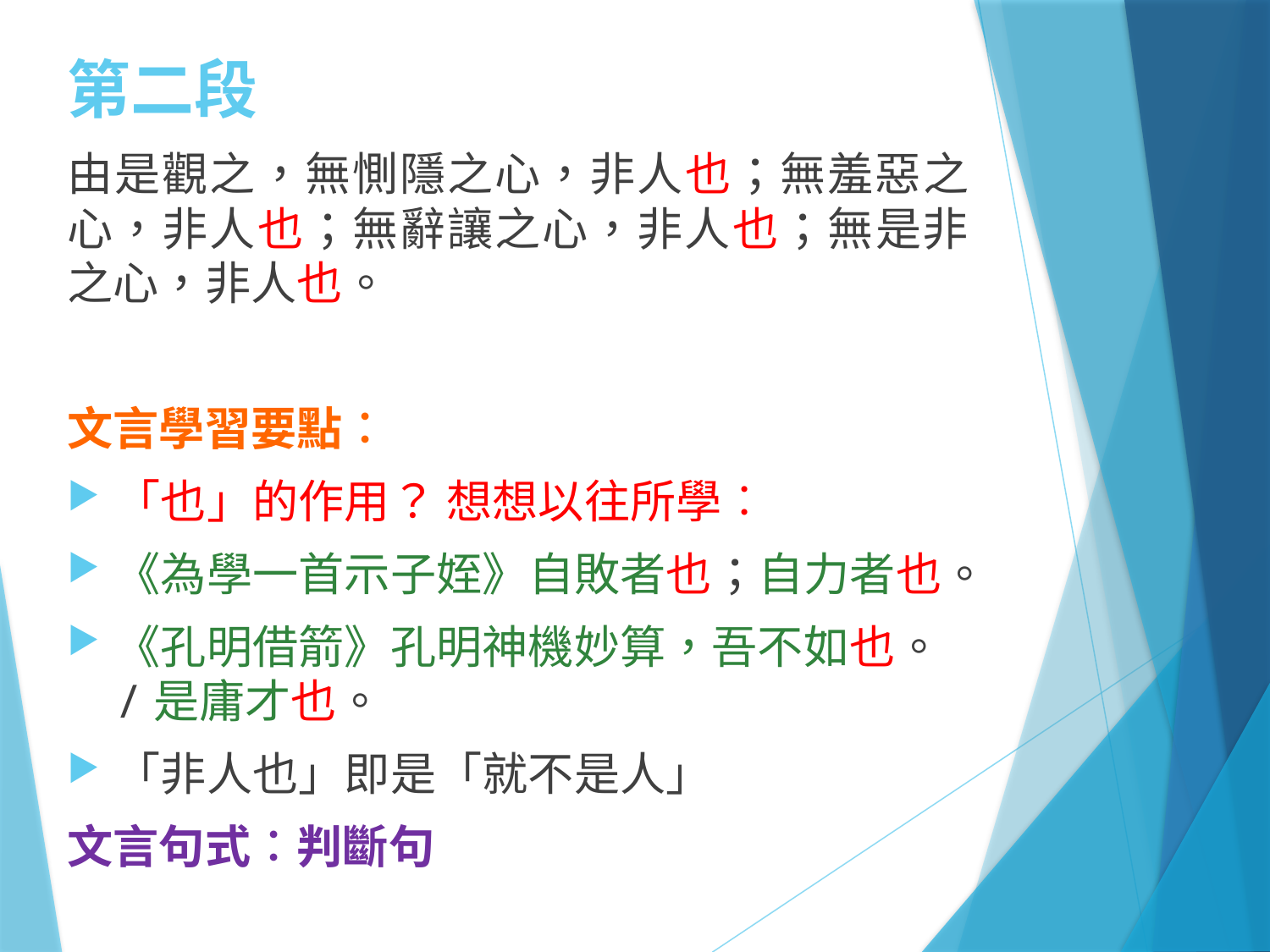

# 第二段
由是觀之，無惻隱之心，非人也；無羞惡之心，非人也；無辭讓之心，非人也；無是非之心，非人也。

文言學習要點︰
「也」的作用？ 想想以往所學︰
《為學一首示子姪》自敗者也；自力者也。
《孔明借箭》孔明神機妙算，吾不如也。/是庸才也。
「非人也」即是「就不是人」
文言句式︰判斷句